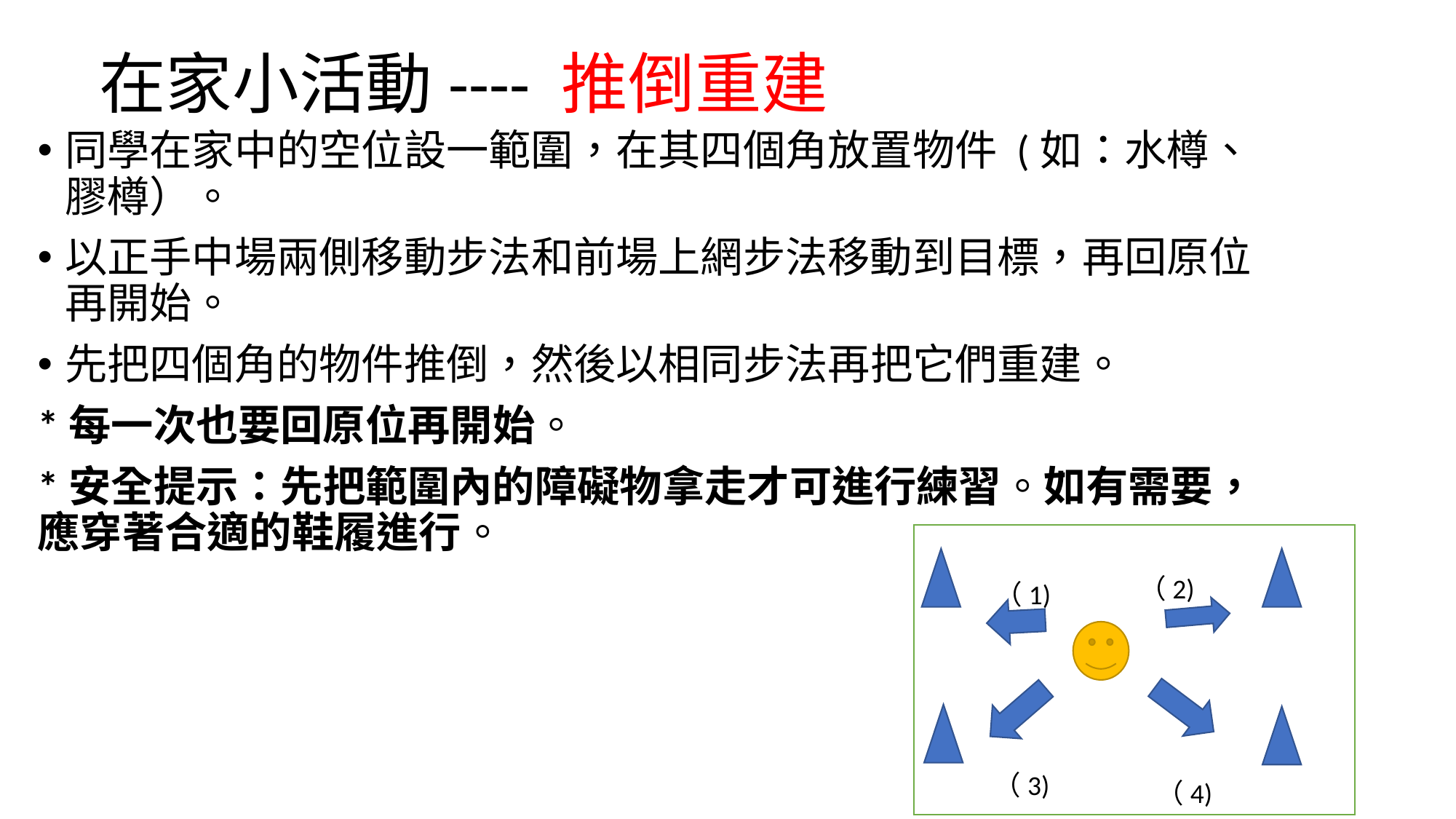

# 在家小活動---- 推倒重建
同學在家中的空位設一範圍，在其四個角放置物件 (如：水樽、膠樽）。
以正手中場兩側移動步法和前場上網步法移動到目標，再回原位再開始。
先把四個角的物件推倒，然後以相同步法再把它們重建。
*每一次也要回原位再開始。
*安全提示：先把範圍內的障礙物拿走才可進行練習。如有需要，應穿著合適的鞋履進行。

（2)
（1)

（3)
（4)